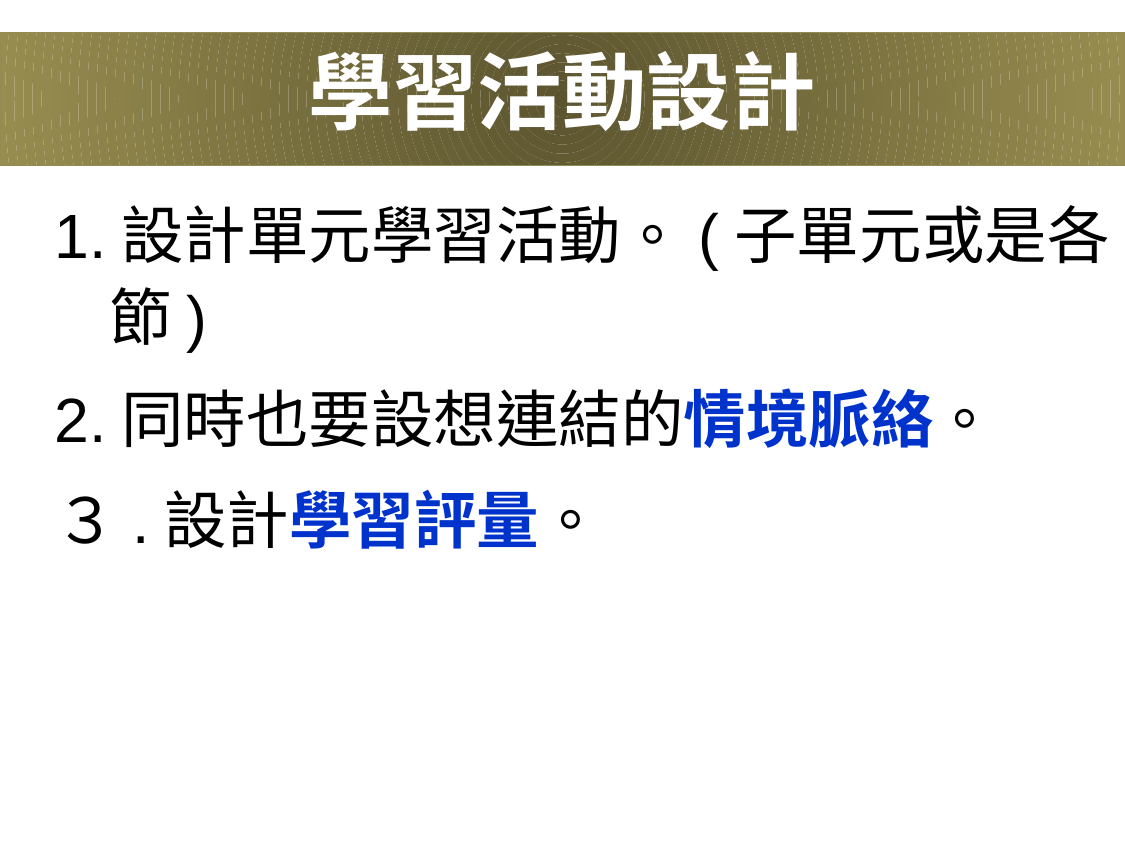

42
# 學習活動設計
1.設計單元學習活動。(子單元或是各節)
2.同時也要設想連結的情境脈絡。
３.設計學習評量。